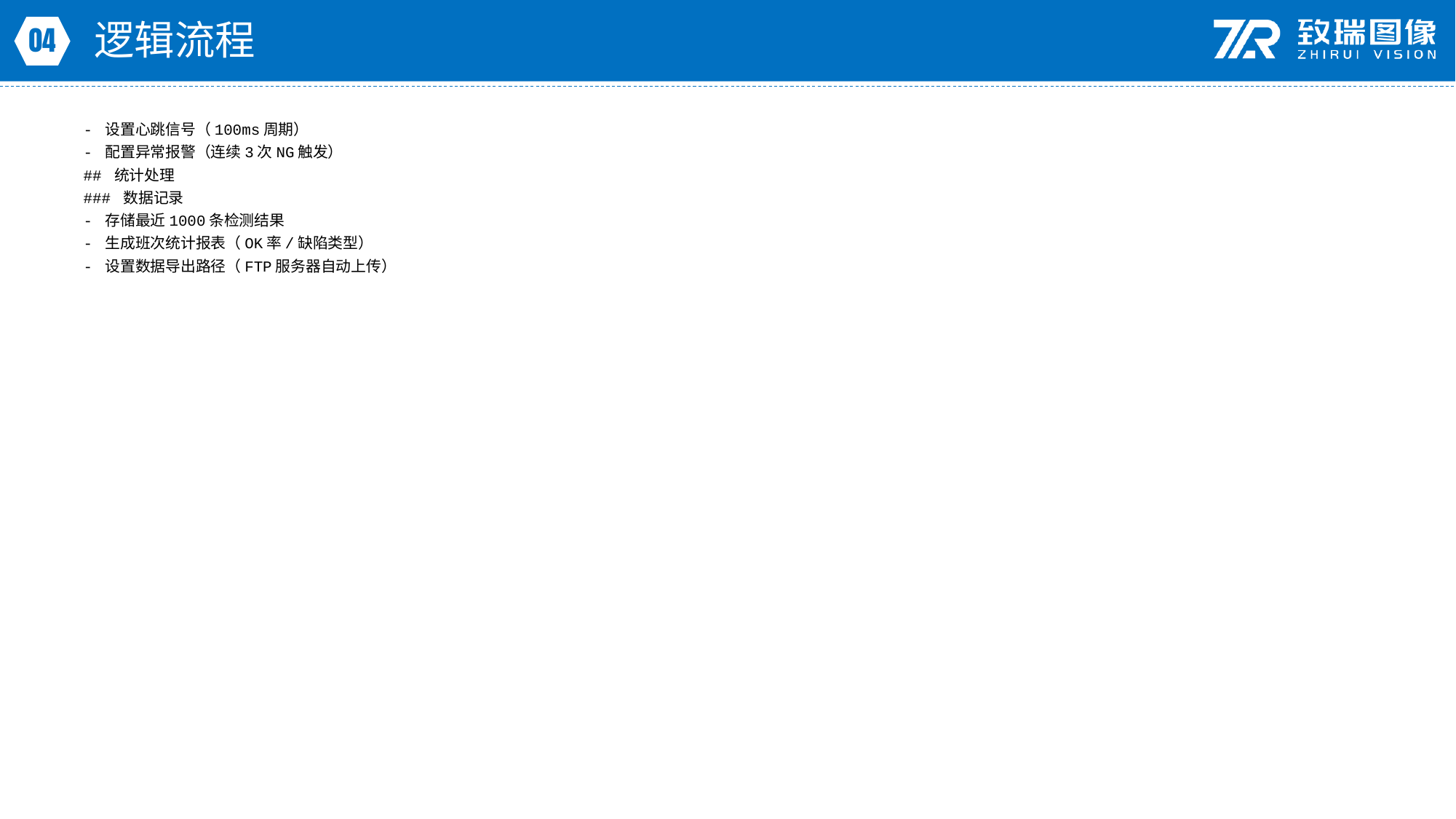

逻辑流程
04

- 设置心跳信号（100ms周期）
- 配置异常报警（连续3次NG触发）
## 统计处理
### 数据记录
- 存储最近1000条检测结果
- 生成班次统计报表（OK率/缺陷类型）
- 设置数据导出路径（FTP服务器自动上传）